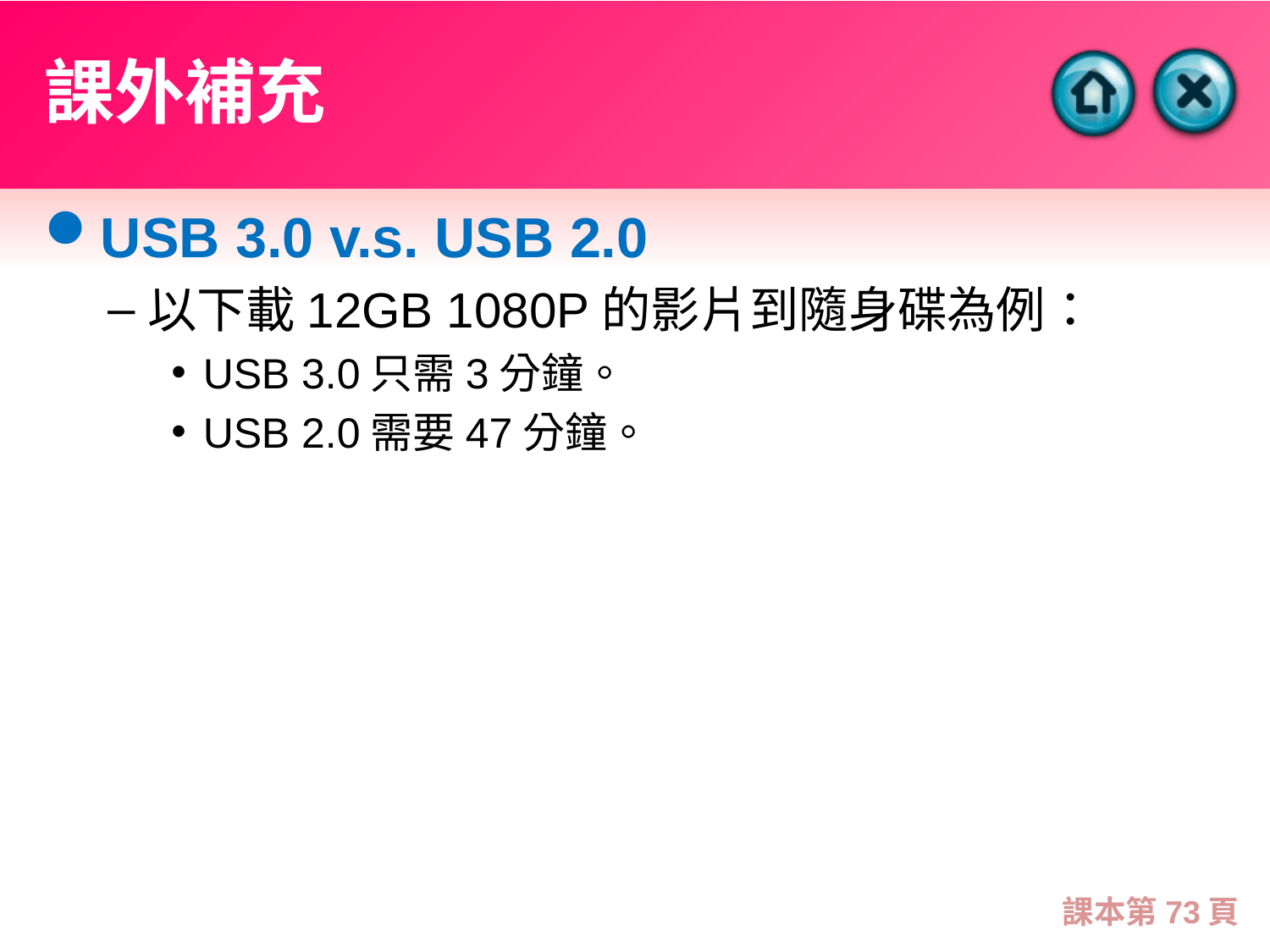

# 課外補充
USB 3.0 v.s. USB 2.0
以下載12GB 1080P的影片到隨身碟為例：
USB 3.0只需3分鐘。
USB 2.0需要47分鐘。
課本第73頁